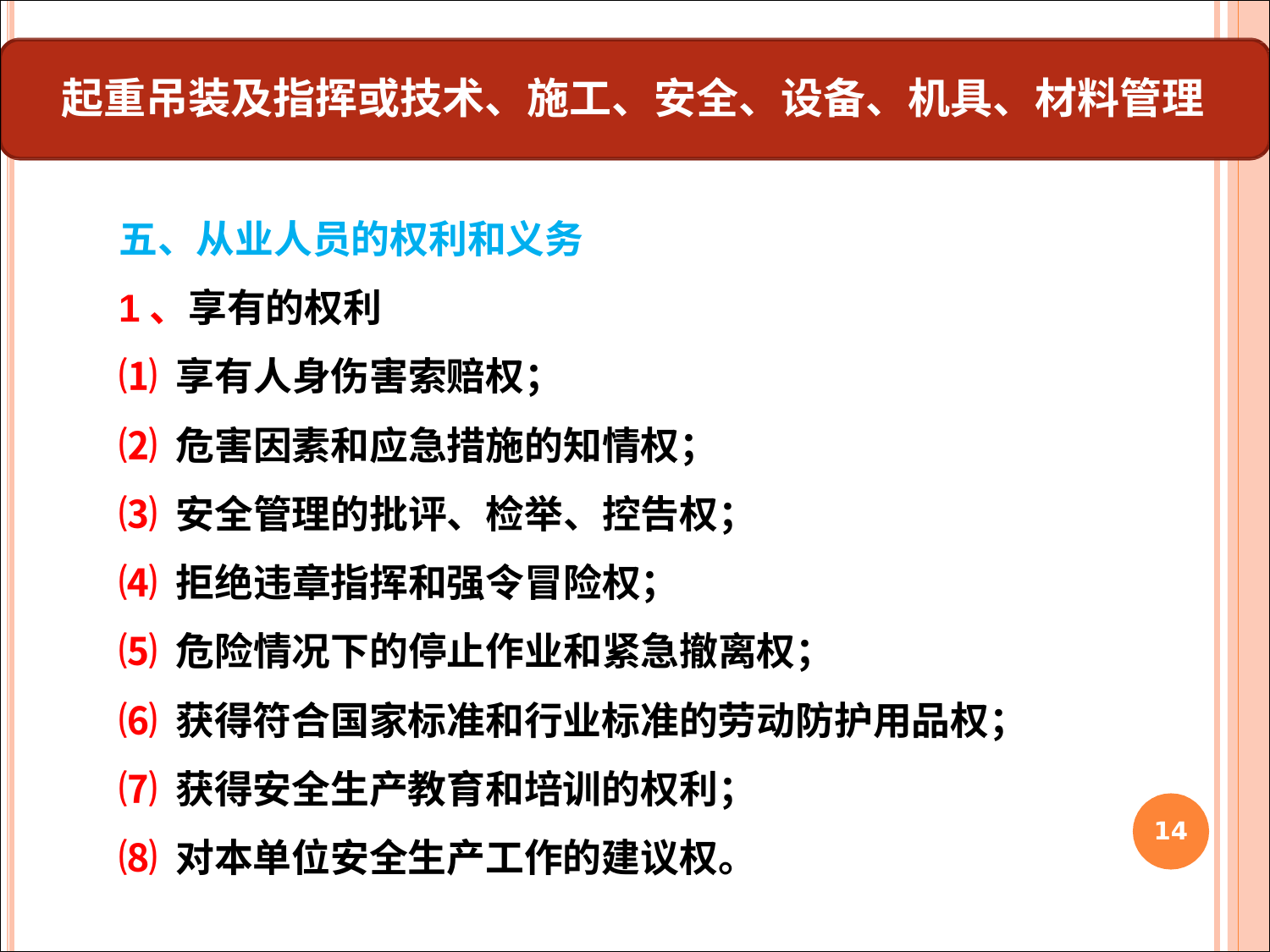

# 起重吊装及指挥或技术、施工、安全、设备、机具、材料管理
五、从业人员的权利和义务
1、享有的权利
⑴ 享有人身伤害索赔权；
⑵ 危害因素和应急措施的知情权；
⑶ 安全管理的批评、检举、控告权；
⑷ 拒绝违章指挥和强令冒险权；
⑸ 危险情况下的停止作业和紧急撤离权；
⑹ 获得符合国家标准和行业标准的劳动防护用品权；
⑺ 获得安全生产教育和培训的权利；
⑻ 对本单位安全生产工作的建议权。
14